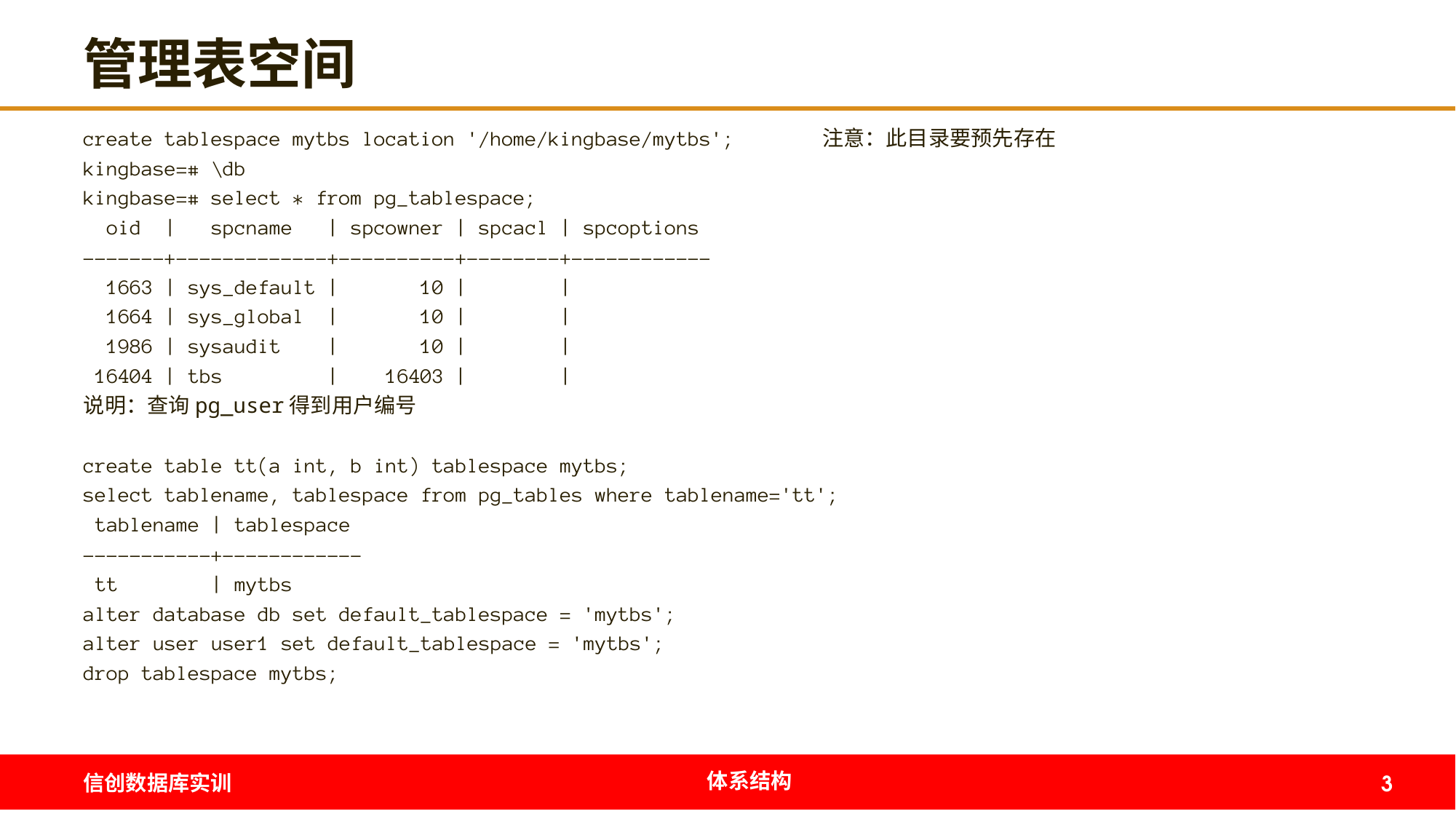

# 管理表空间
create tablespace mytbs location '/home/kingbase/mytbs';       注意：此目录要预先存在
kingbase=# \db
kingbase=# select * from pg_tablespace;
  oid  |   spcname   | spcowner | spcacl | spcoptions
-------+-------------+----------+--------+------------
  1663 | sys_default |       10 |        |
  1664 | sys_global  |       10 |        |
  1986 | sysaudit    |       10 |        |
 16404 | tbs         |    16403 |        |
说明：查询pg_user得到用户编号

create table tt(a int, b int) tablespace mytbs;
select tablename, tablespace from pg_tables where tablename='tt';
 tablename | tablespace
-----------+------------
 tt        | mytbs
alter database db set default_tablespace = 'mytbs';
alter user user1 set default_tablespace = 'mytbs';
drop tablespace mytbs;